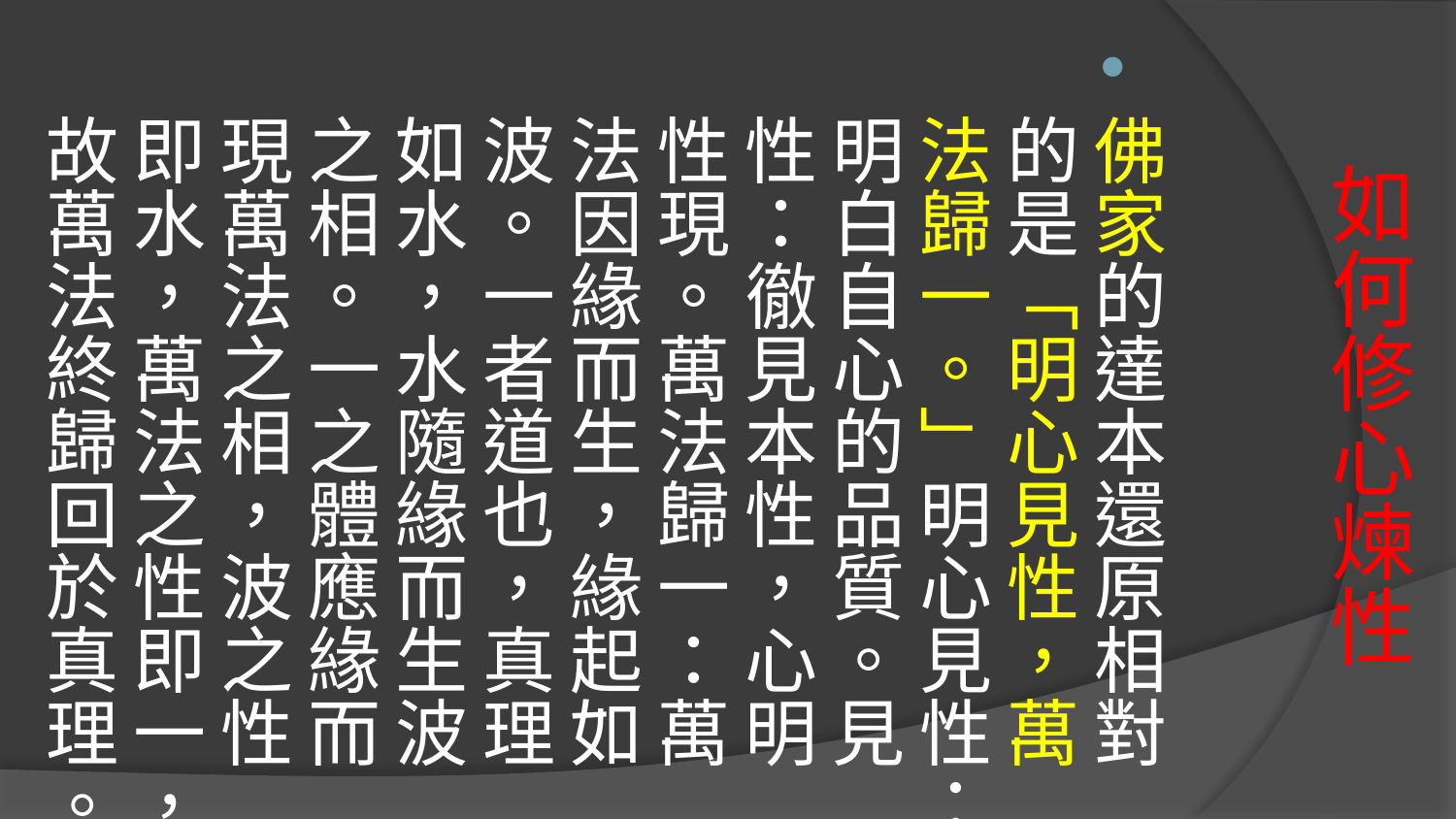

佛家的達本還原相對的是「明心見性，萬法歸一。」明心見性：明白自心的品質。見性：徹見本性，心明性現。萬法歸一：萬法因緣而生，緣起如波。一者道也，真理如水，水隨緣而生波之相。一之體應緣而現萬法之相，波之性即水，萬法之性即一，故萬法終歸回於真理。
# 如何修心煉性